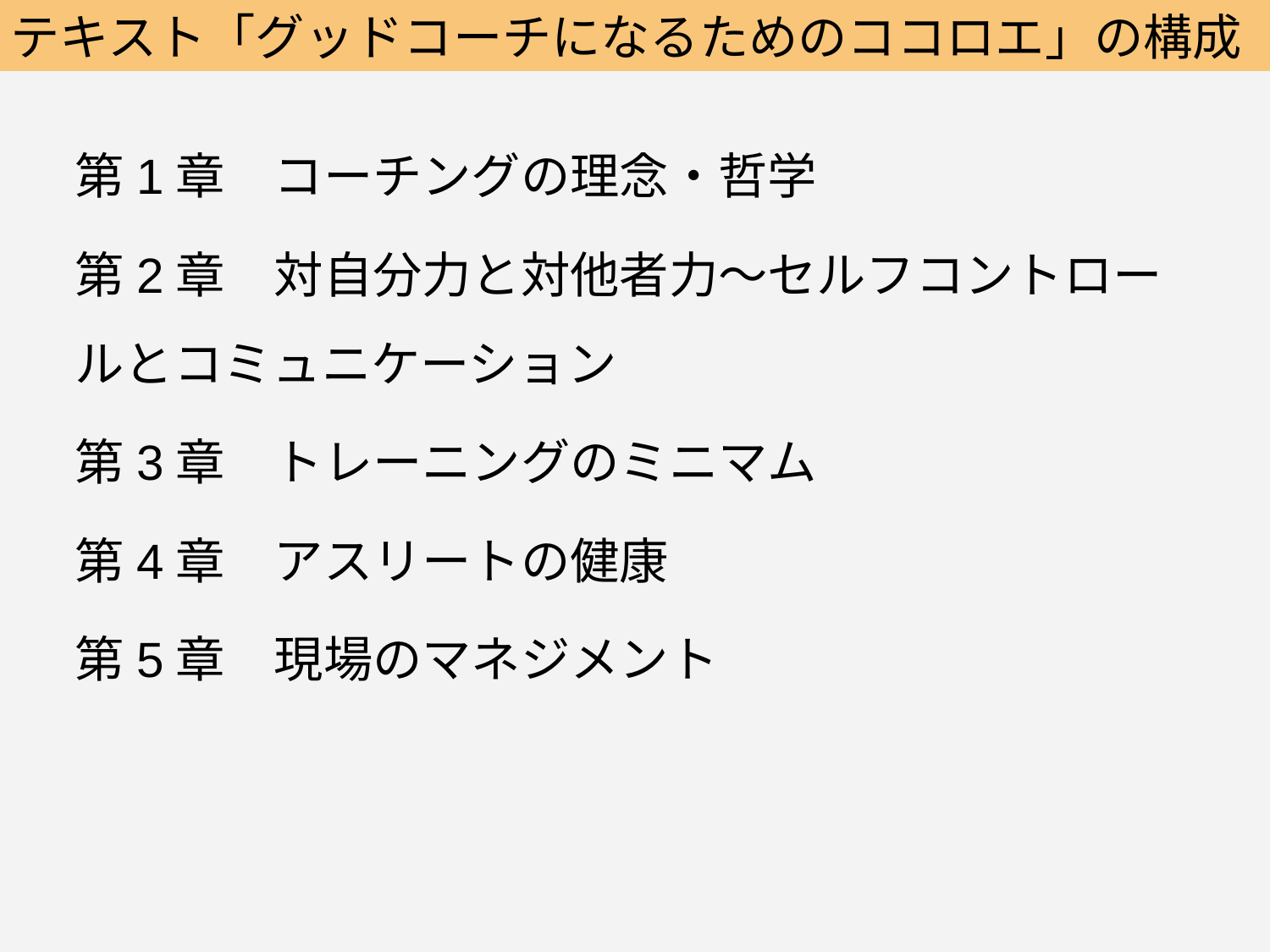

テキスト「グッドコーチになるためのココロエ」の構成
第1章　コーチングの理念・哲学
第2章　対自分力と対他者力～セルフコントロールとコミュニケーション
第3章　トレーニングのミニマム
第4章　アスリートの健康
第5章　現場のマネジメント